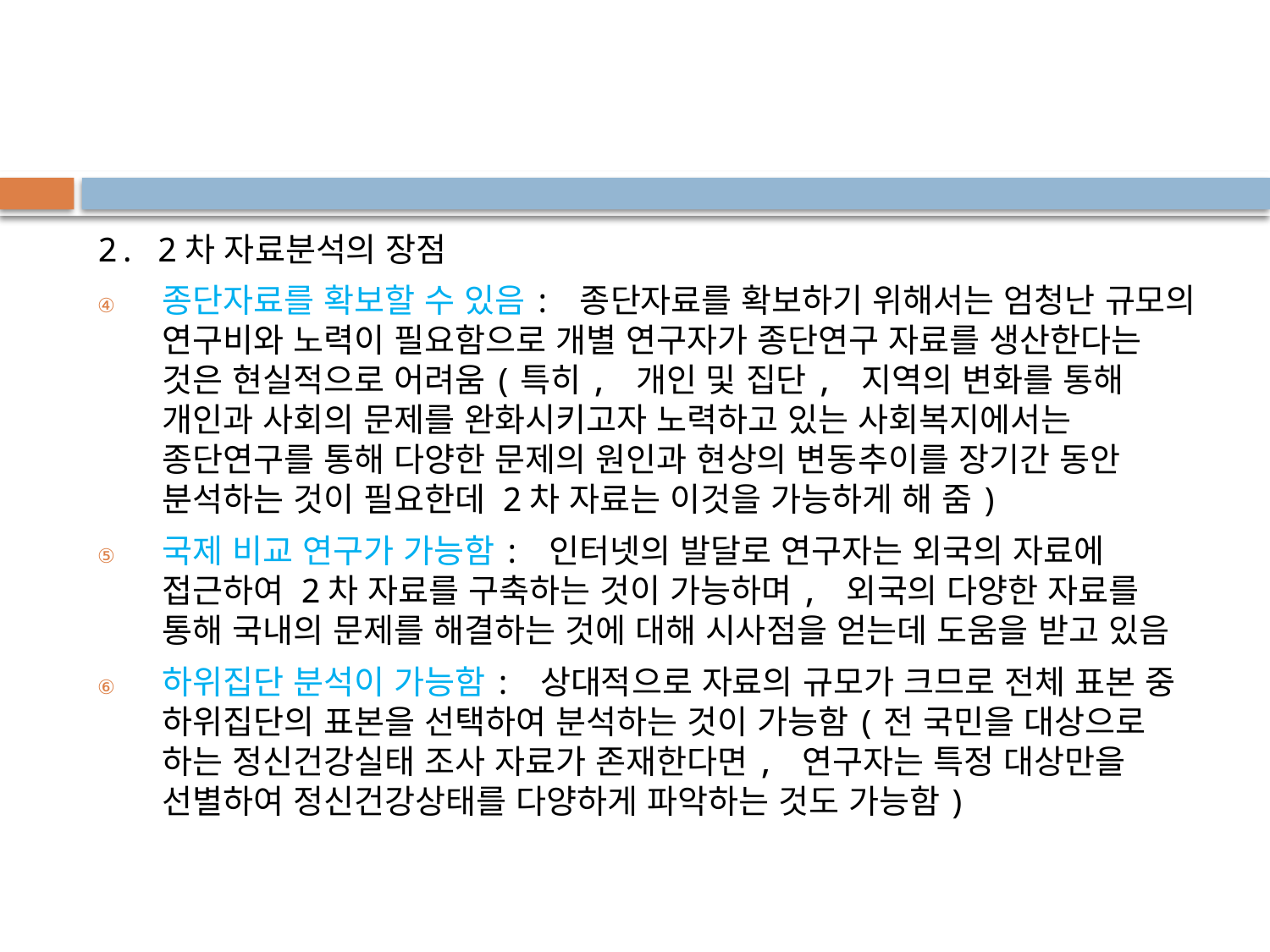

#
2. 2차 자료분석의 장점
종단자료를 확보할 수 있음: 종단자료를 확보하기 위해서는 엄청난 규모의 연구비와 노력이 필요함으로 개별 연구자가 종단연구 자료를 생산한다는 것은 현실적으로 어려움(특히, 개인 및 집단, 지역의 변화를 통해 개인과 사회의 문제를 완화시키고자 노력하고 있는 사회복지에서는 종단연구를 통해 다양한 문제의 원인과 현상의 변동추이를 장기간 동안 분석하는 것이 필요한데 2차 자료는 이것을 가능하게 해 줌)
국제 비교 연구가 가능함: 인터넷의 발달로 연구자는 외국의 자료에 접근하여 2차 자료를 구축하는 것이 가능하며, 외국의 다양한 자료를 통해 국내의 문제를 해결하는 것에 대해 시사점을 얻는데 도움을 받고 있음
하위집단 분석이 가능함: 상대적으로 자료의 규모가 크므로 전체 표본 중 하위집단의 표본을 선택하여 분석하는 것이 가능함(전 국민을 대상으로 하는 정신건강실태 조사 자료가 존재한다면, 연구자는 특정 대상만을 선별하여 정신건강상태를 다양하게 파악하는 것도 가능함)